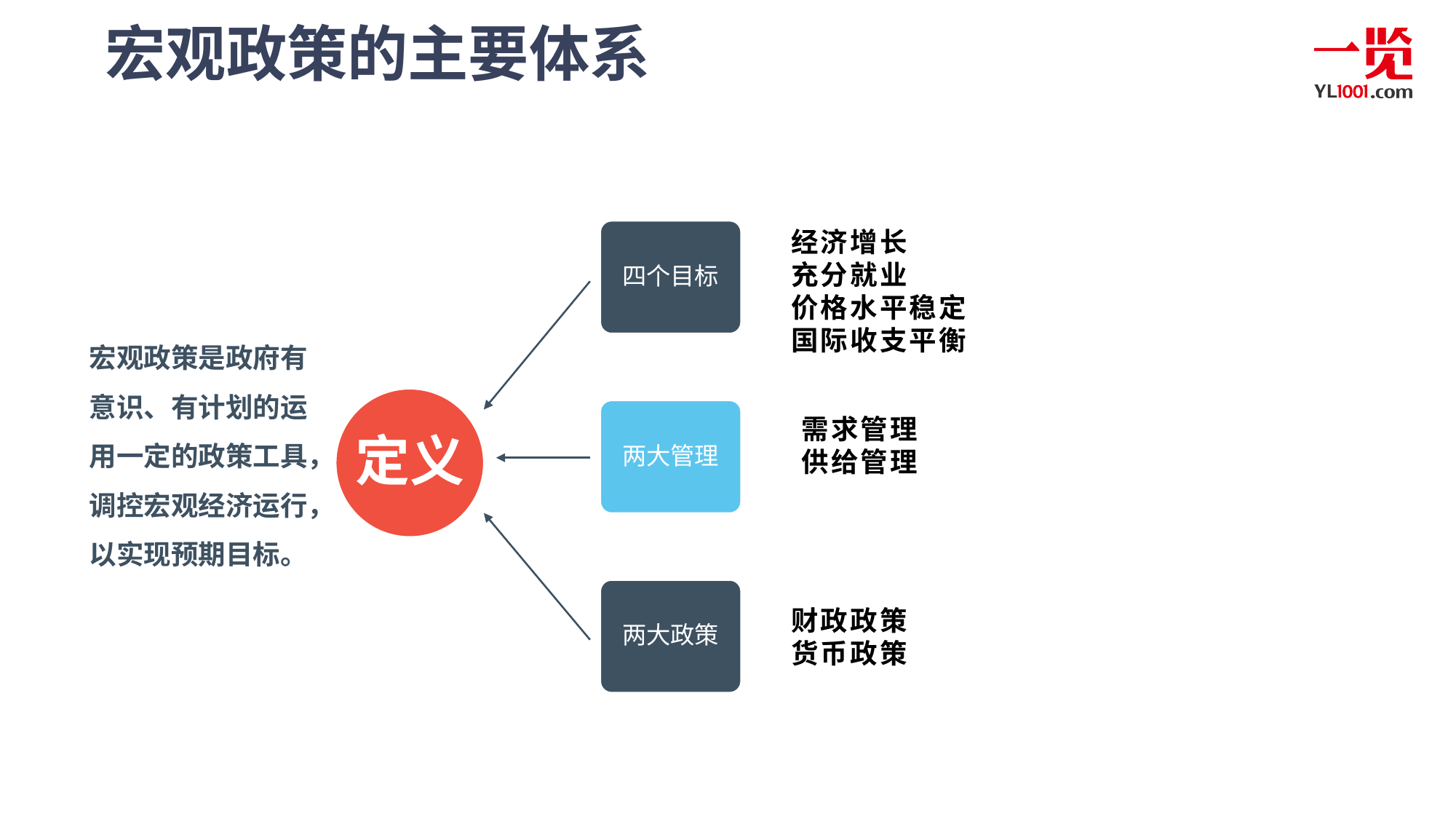

# 宏观政策的主要体系
经济增长
充分就业
价格水平稳定
国际收支平衡
四个目标
宏观政策是政府有意识、有计划的运用一定的政策工具，调控宏观经济运行，以实现预期目标。
定义
需求管理
供给管理
两大管理
两大政策
财政政策
货币政策